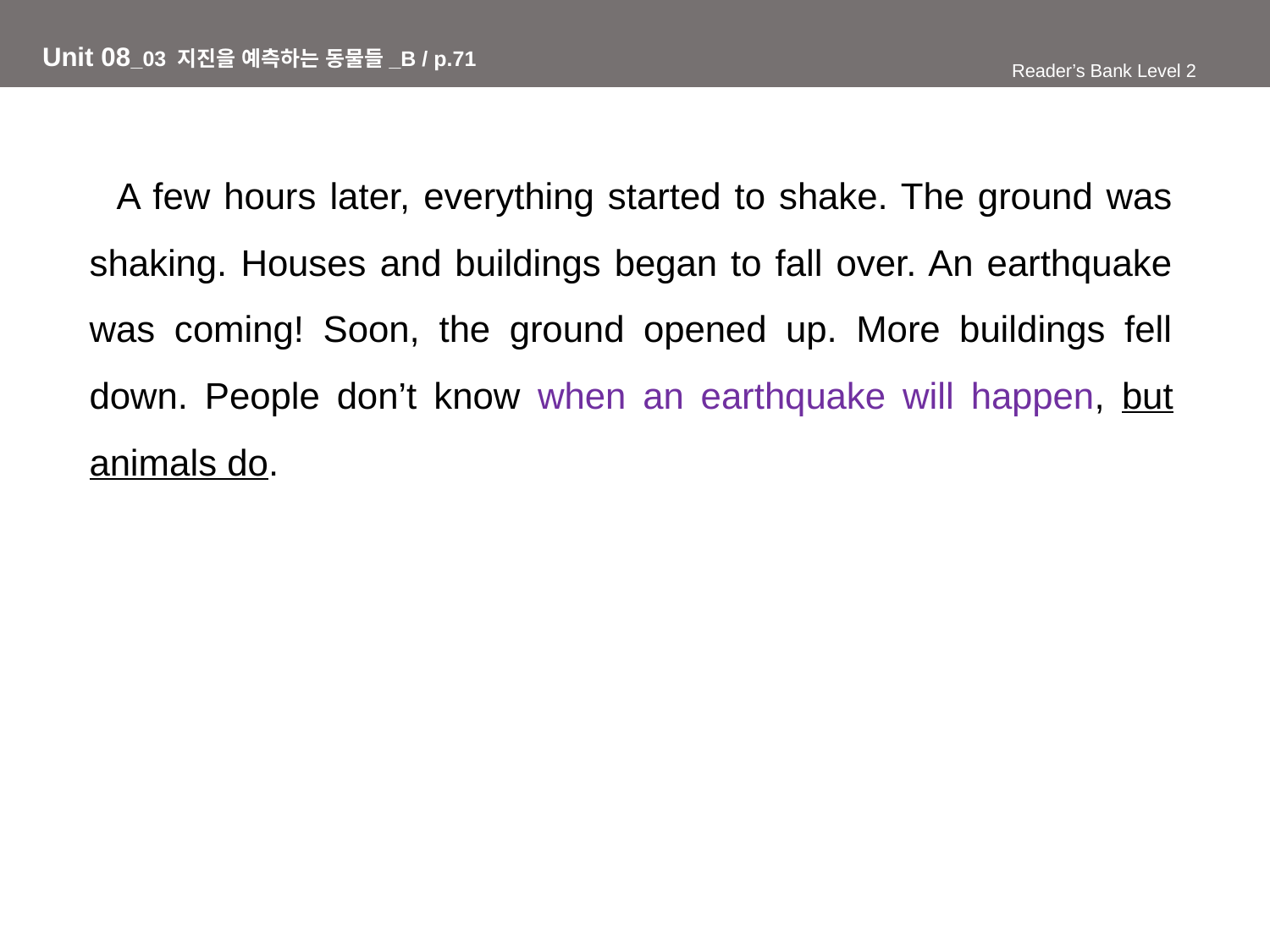

# Unit 08_03 지진을 예측하는 동물들_B / p.71
Reader’s Bank Level 2

  A few hours later, everything started to shake. The ground was shaking. Houses and buildings began to fall over. An earthquake was coming! Soon, the ground opened up. More buildings fell down. People don’t know when an earthquake will happen, but animals do.